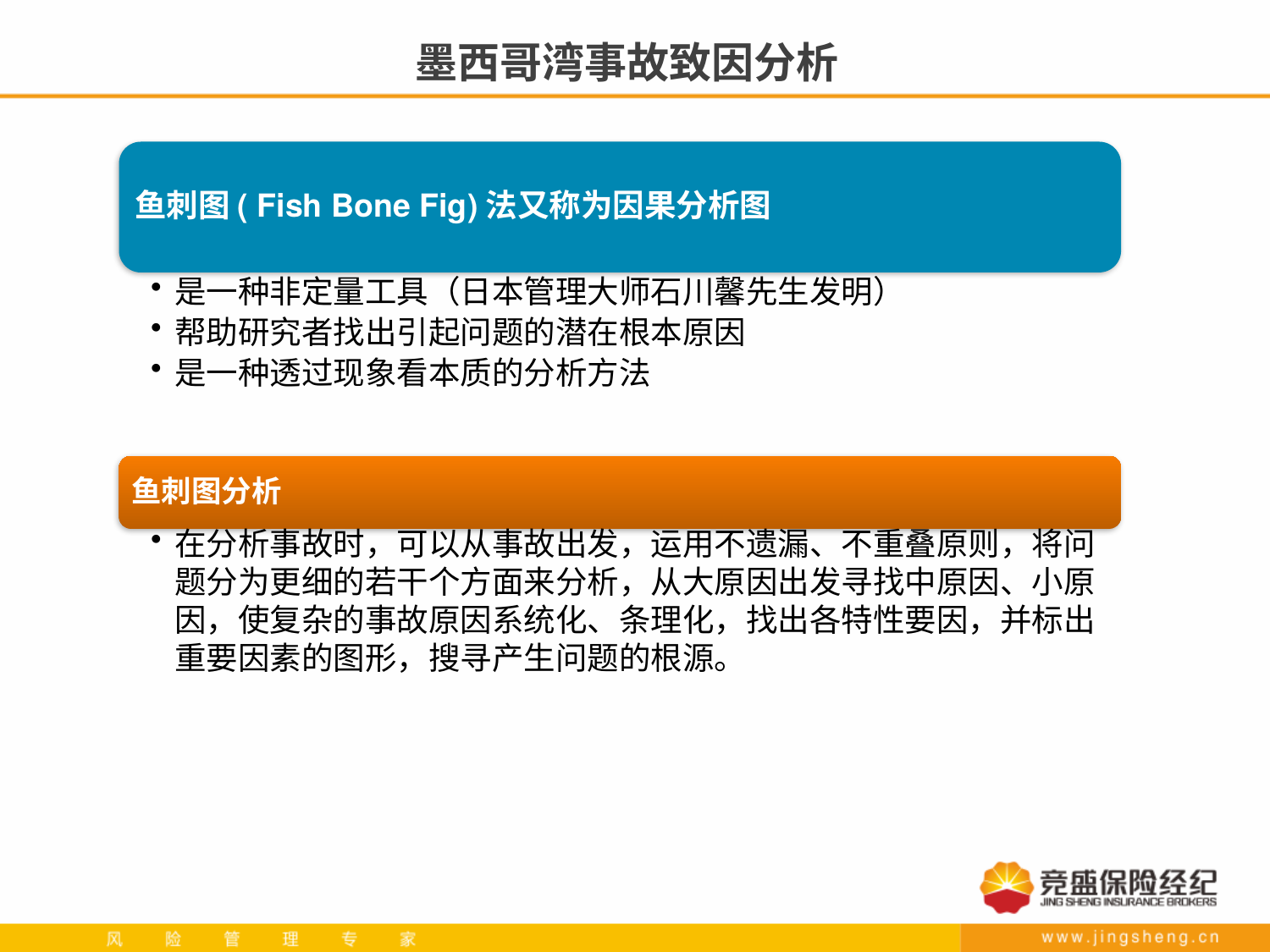

# 墨西哥湾事故致因分析
鱼刺图( Fish Bone Fig)法又称为因果分析图
是一种非定量工具（日本管理大师石川馨先生发明）
帮助研究者找出引起问题的潜在根本原因
是一种透过现象看本质的分析方法
鱼刺图分析
在分析事故时，可以从事故出发，运用不遗漏、不重叠原则，将问题分为更细的若干个方面来分析，从大原因出发寻找中原因、小原因，使复杂的事故原因系统化、条理化，找出各特性要因，并标出重要因素的图形，搜寻产生问题的根源。